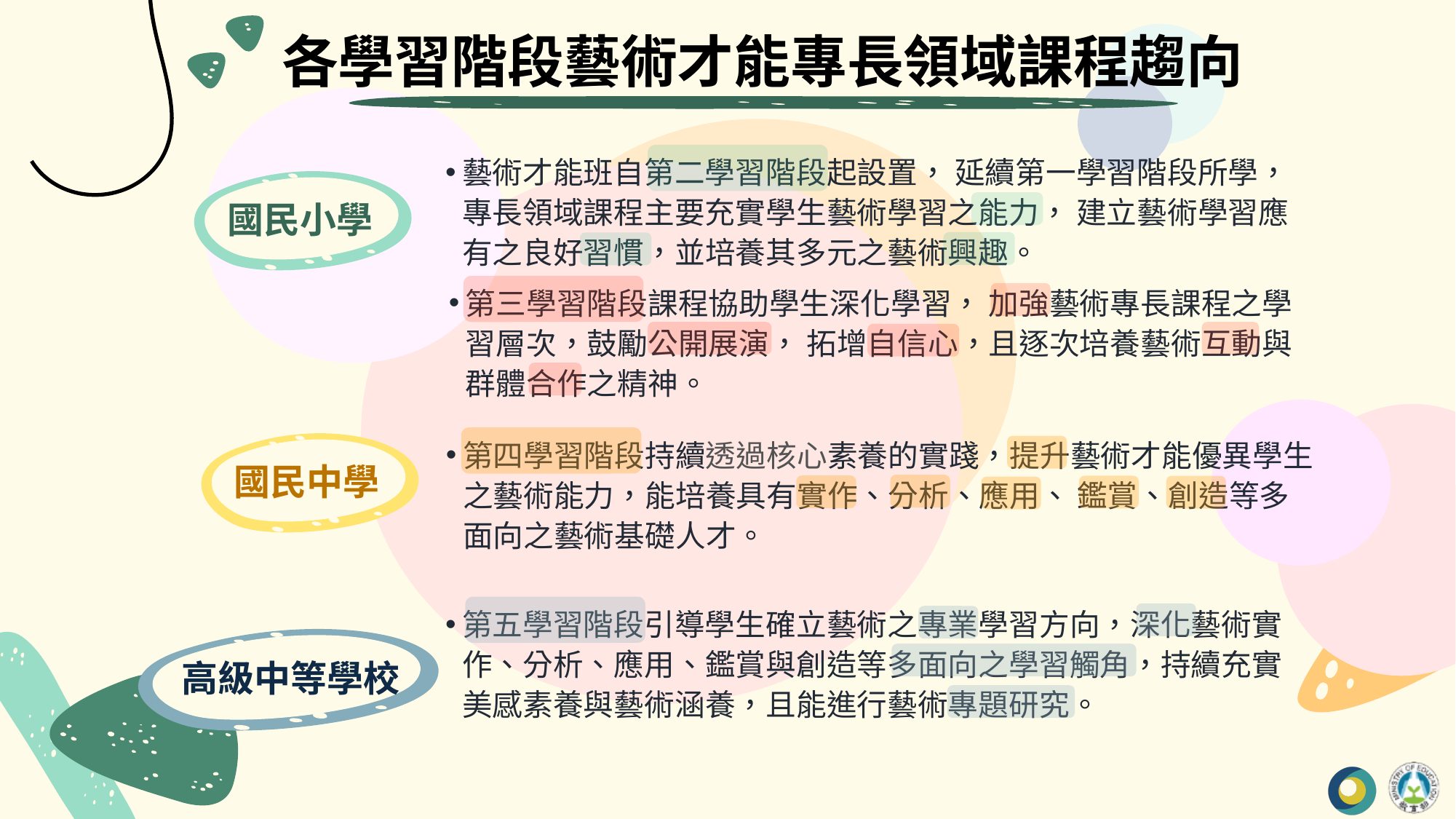

各學習階段藝術才能專長領域課程趨向
藝術才能班自第二學習階段起設置， 延續第一學習階段所學，專長領域課程主要充實學生藝術學習之能力， 建立藝術學習應有之良好習慣，並培養其多元之藝術興趣。

國民小學

第三學習階段課程協助學生深化學習， 加強藝術專長課程之學習層次，鼓勵公開展演， 拓增自信心，且逐次培養藝術互動與群體合作之精神。

國民中學

第四學習階段持續透過核心素養的實踐，提升藝術才能優異學生之藝術能力，能培養具有實作、分析、應用、 鑑賞、創造等多面向之藝術基礎人才。

第五學習階段引導學生確立藝術之專業學習方向，深化藝術實作、分析、應用、鑑賞與創造等多面向之學習觸角，持續充實美感素養與藝術涵養，且能進行藝術專題研究。

高級中等學校